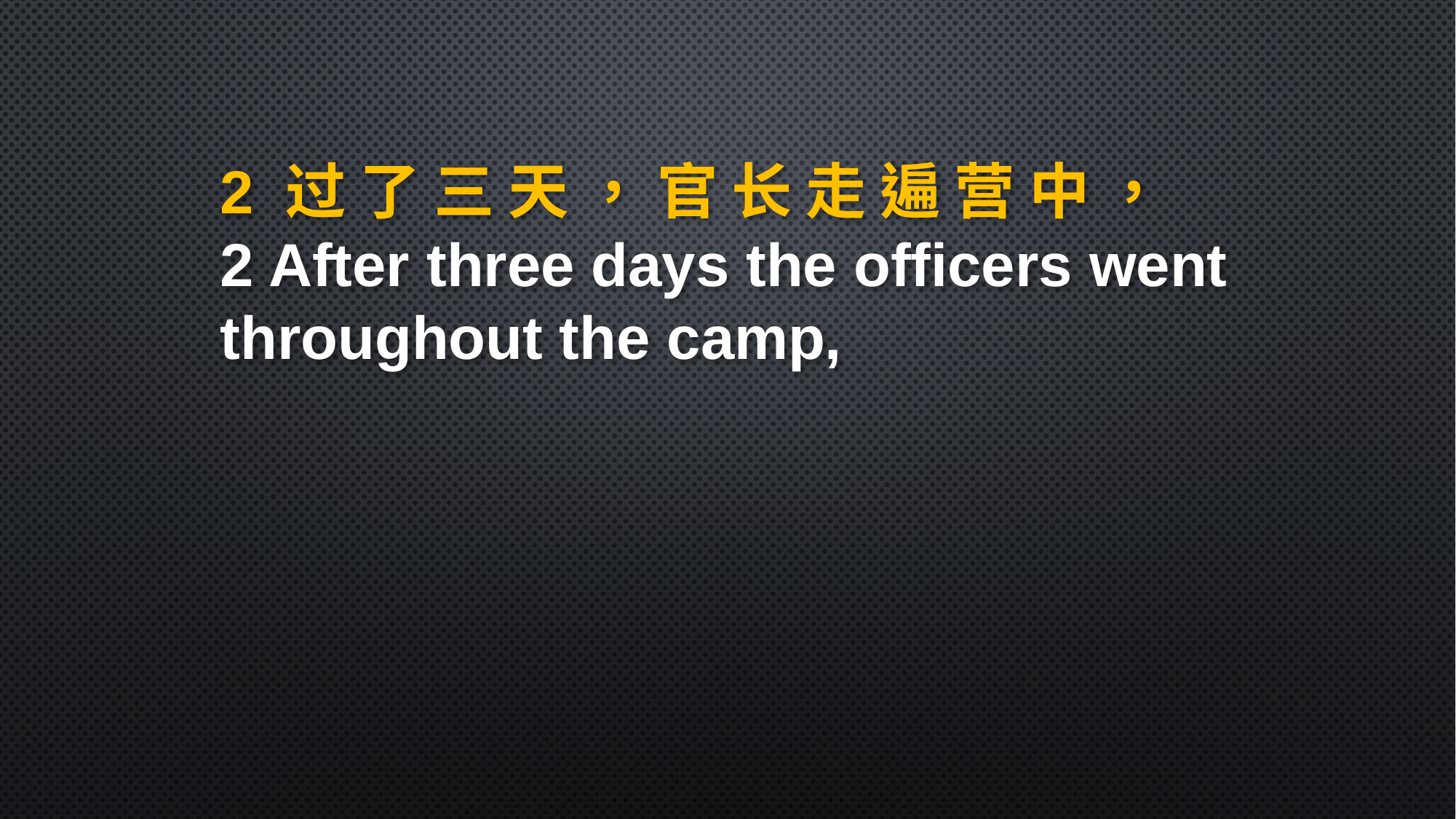

2 过 了 三 天 ， 官 长 走 遍 营 中 ，
2 After three days the officers went throughout the camp,